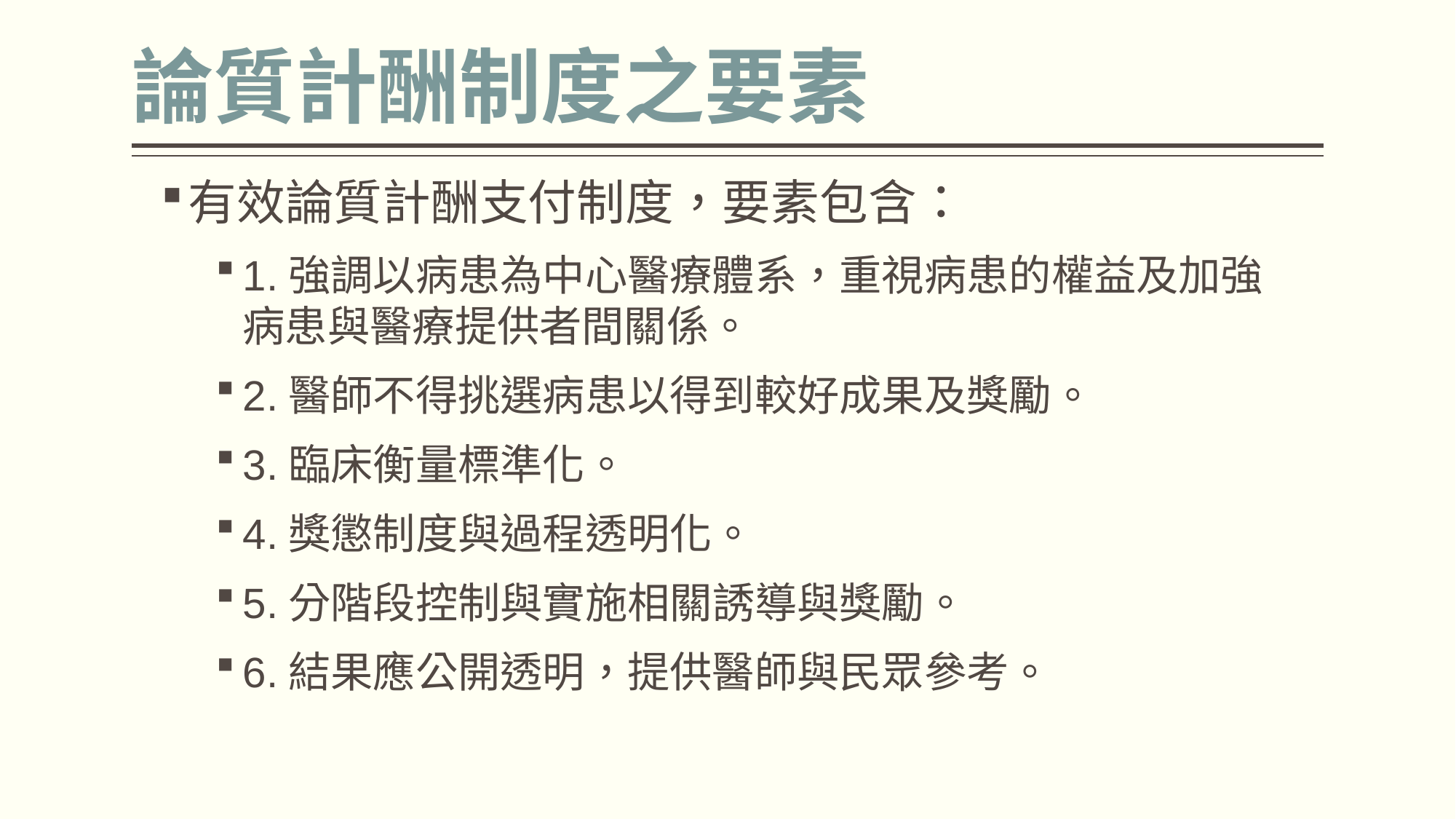

# 論質計酬制度之要素
有效論質計酬支付制度，要素包含：
1.強調以病患為中心醫療體系，重視病患的權益及加強病患與醫療提供者間關係。
2.醫師不得挑選病患以得到較好成果及獎勵。
3.臨床衡量標準化。
4.獎懲制度與過程透明化。
5.分階段控制與實施相關誘導與獎勵。
6.結果應公開透明，提供醫師與民眾參考。